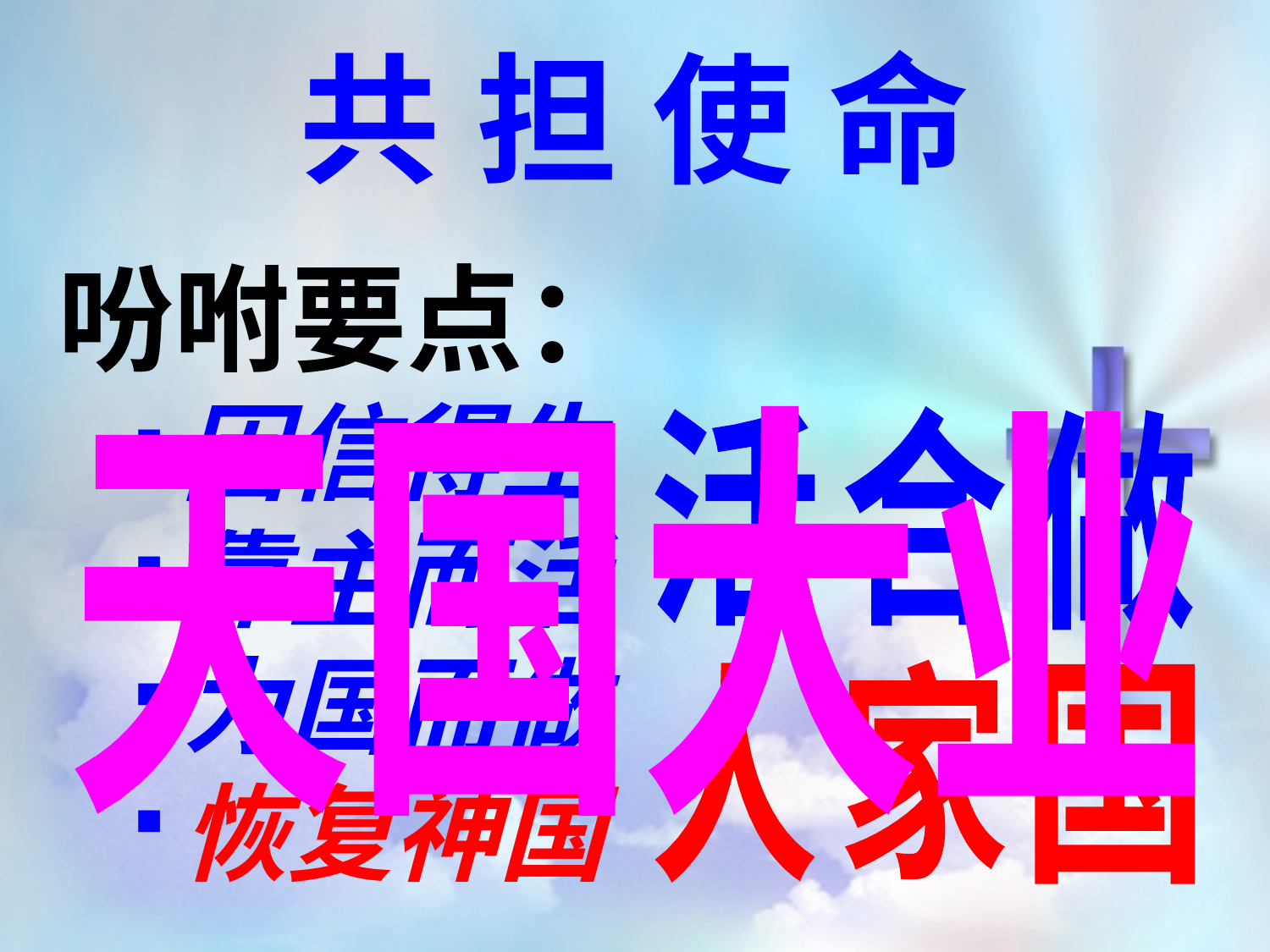

共担使命
吩咐要点：
因信得生
靠主而活
为国而做
恢复神国
天国大业
活
合
做
家
人
国